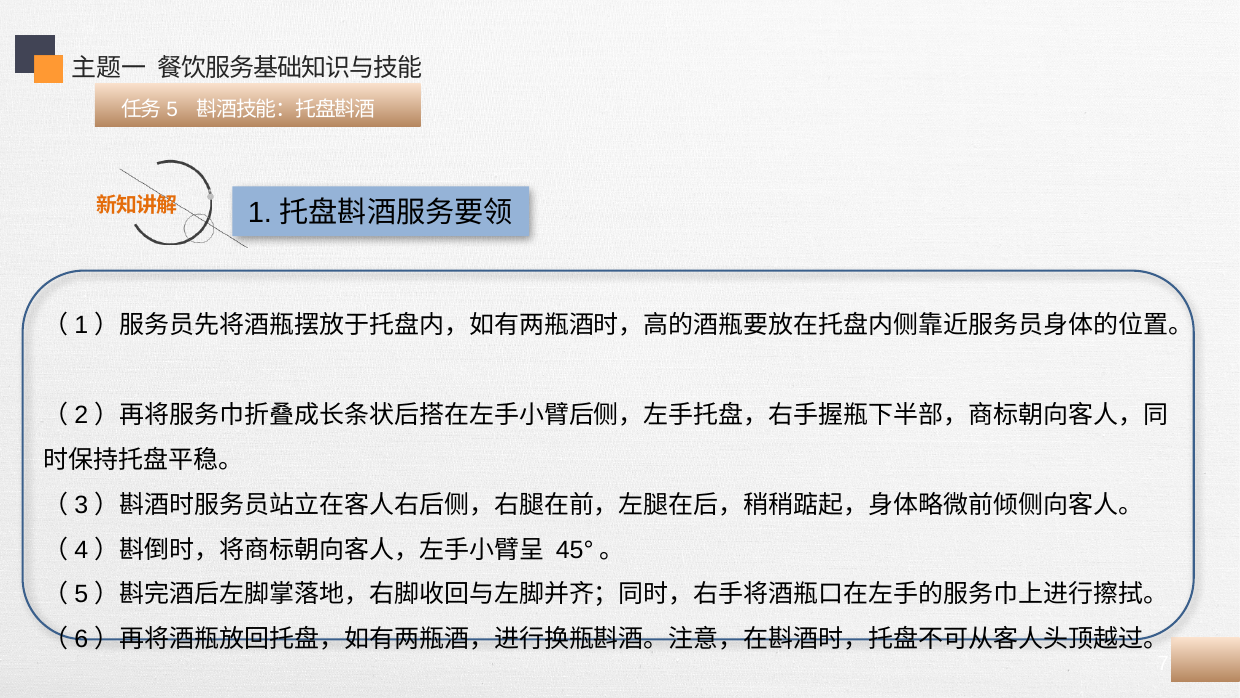

主题一  餐饮服务基础知识与技能

 任务5   斟酒技能：托盘斟酒
1.托盘斟酒服务要领

（1）服务员先将酒瓶摆放于托盘内，如有两瓶酒时，高的酒瓶要放在托盘内侧靠近服务员身体的位置。
（2）再将服务巾折叠成长条状后搭在左手小臂后侧，左手托盘，右手握瓶下半部，商标朝向客人，同时保持托盘平稳。
（3）斟酒时服务员站立在客人右后侧，右腿在前，左腿在后，稍稍踮起，身体略微前倾侧向客人。
（4）斟倒时，将商标朝向客人，左手小臂呈 45°。
（5）斟完酒后左脚掌落地，右脚收回与左脚并齐；同时，右手将酒瓶口在左手的服务巾上进行擦拭。
（6）再将酒瓶放回托盘，如有两瓶酒，进行换瓶斟酒。注意，在斟酒时，托盘不可从客人头顶越过。